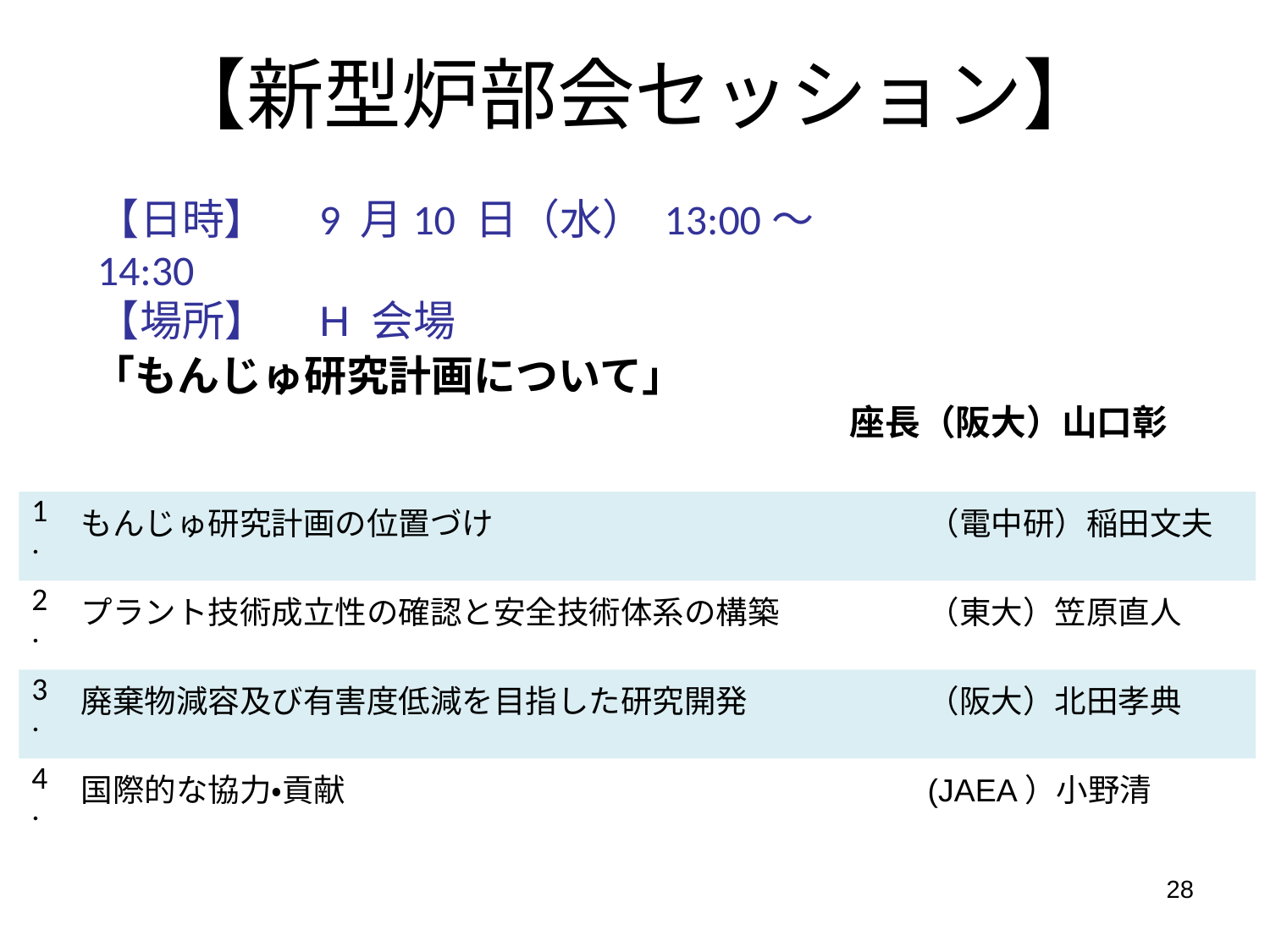

【新型炉部会セッション】
【日時】　9 月10 日（水） 13:00～14:30
【場所】　H 会場
「もんじゅ研究計画について」
座長（阪大）山口彰

| 1. | もんじゅ研究計画の位置づけ | （電中研）稲田文夫 |
| --- | --- | --- |
| 2. | プラント技術成立性の確認と安全技術体系の構築 | （東大）笠原直人 |
| 3. | 廃棄物減容及び有害度低減を目指した研究開発 | （阪大）北田孝典 |
| 4. | 国際的な協力・貢献 | (JAEA）小野清 |
28